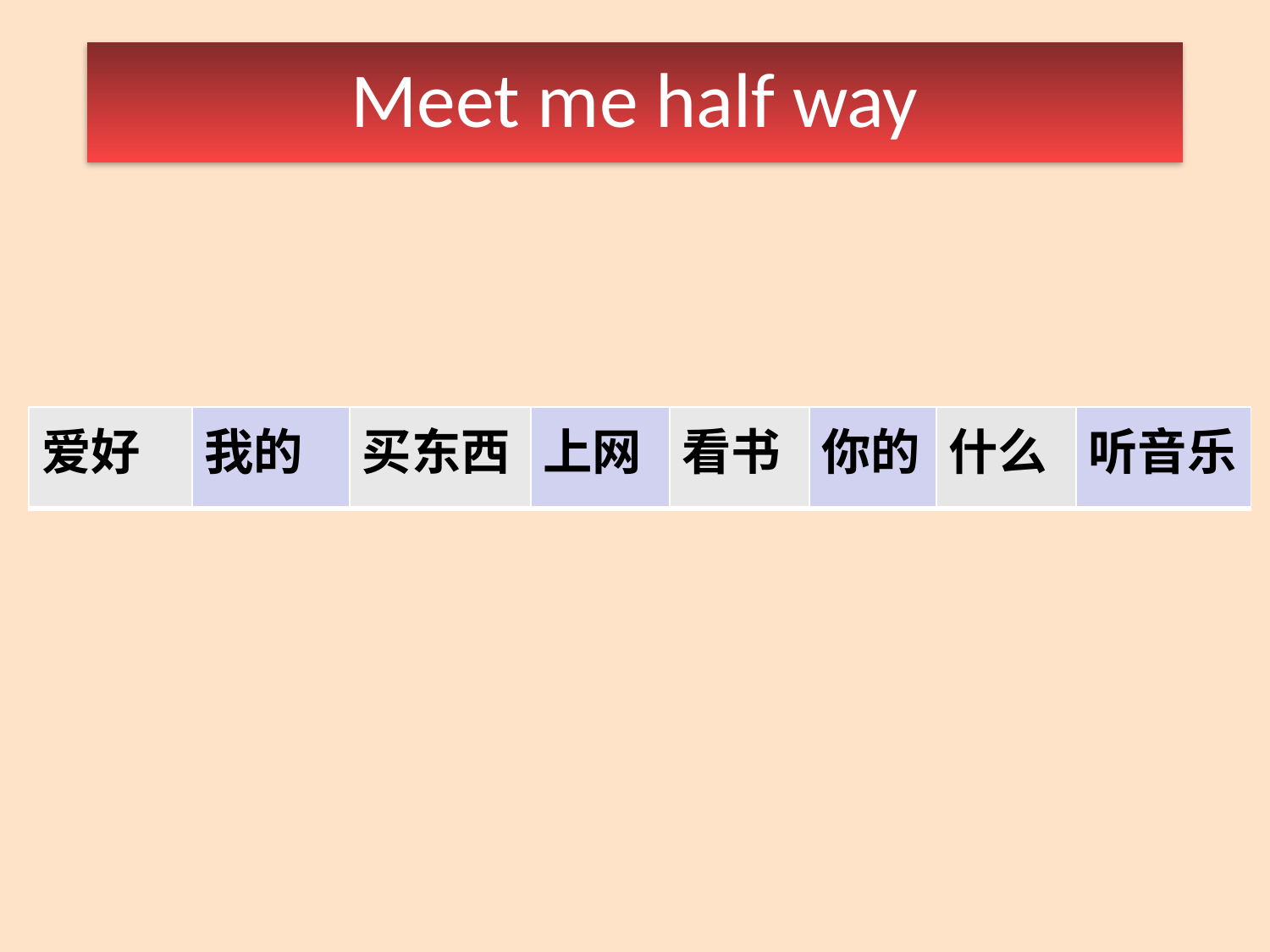

#
Meet me half way
| 爱好 | 我的 | 买东西 | 上网 | 看书 | 你的 | 什么 | 听音乐 |
| --- | --- | --- | --- | --- | --- | --- | --- |